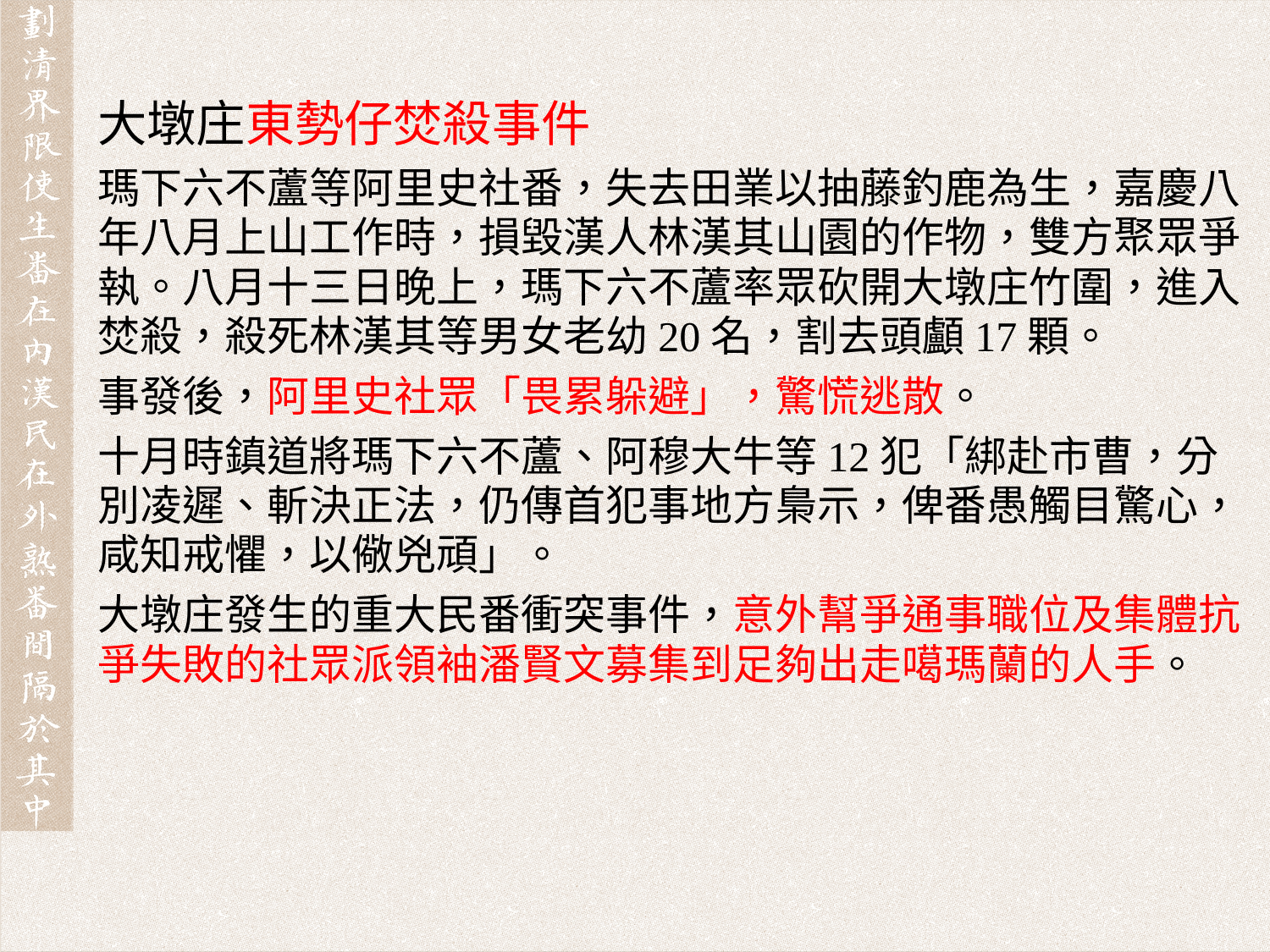

大墩庄東勢仔焚殺事件
瑪下六不蘆等阿里史社番，失去田業以抽藤釣鹿為生，嘉慶八年八月上山工作時，損毀漢人林漢其山園的作物，雙方聚眾爭執。八月十三日晚上，瑪下六不蘆率眾砍開大墩庄竹圍，進入焚殺，殺死林漢其等男女老幼20名，割去頭顱17顆。
事發後，阿里史社眾「畏累躲避」，驚慌逃散。
十月時鎮道將瑪下六不蘆、阿穆大牛等12犯「綁赴市曹，分別凌遲、斬決正法，仍傳首犯事地方梟示，俾番愚觸目驚心，咸知戒懼，以儆兇頑」。
大墩庄發生的重大民番衝突事件，意外幫爭通事職位及集體抗爭失敗的社眾派領袖潘賢文募集到足夠出走噶瑪蘭的人手。